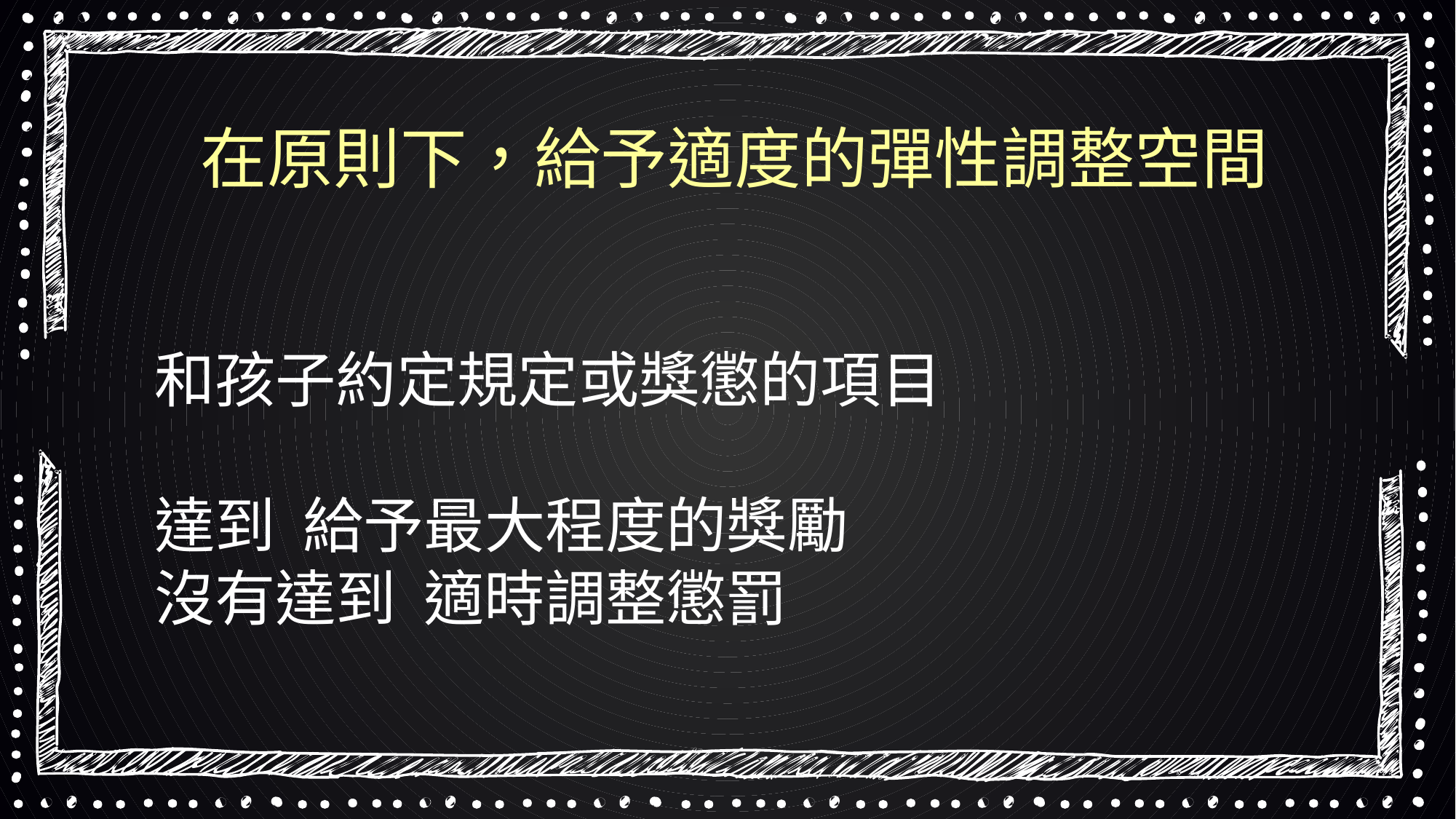

在原則下，給予適度的彈性調整空間

和孩子約定規定或獎懲的項目

達到  給予最大程度的獎勵
沒有達到  適時調整懲罰